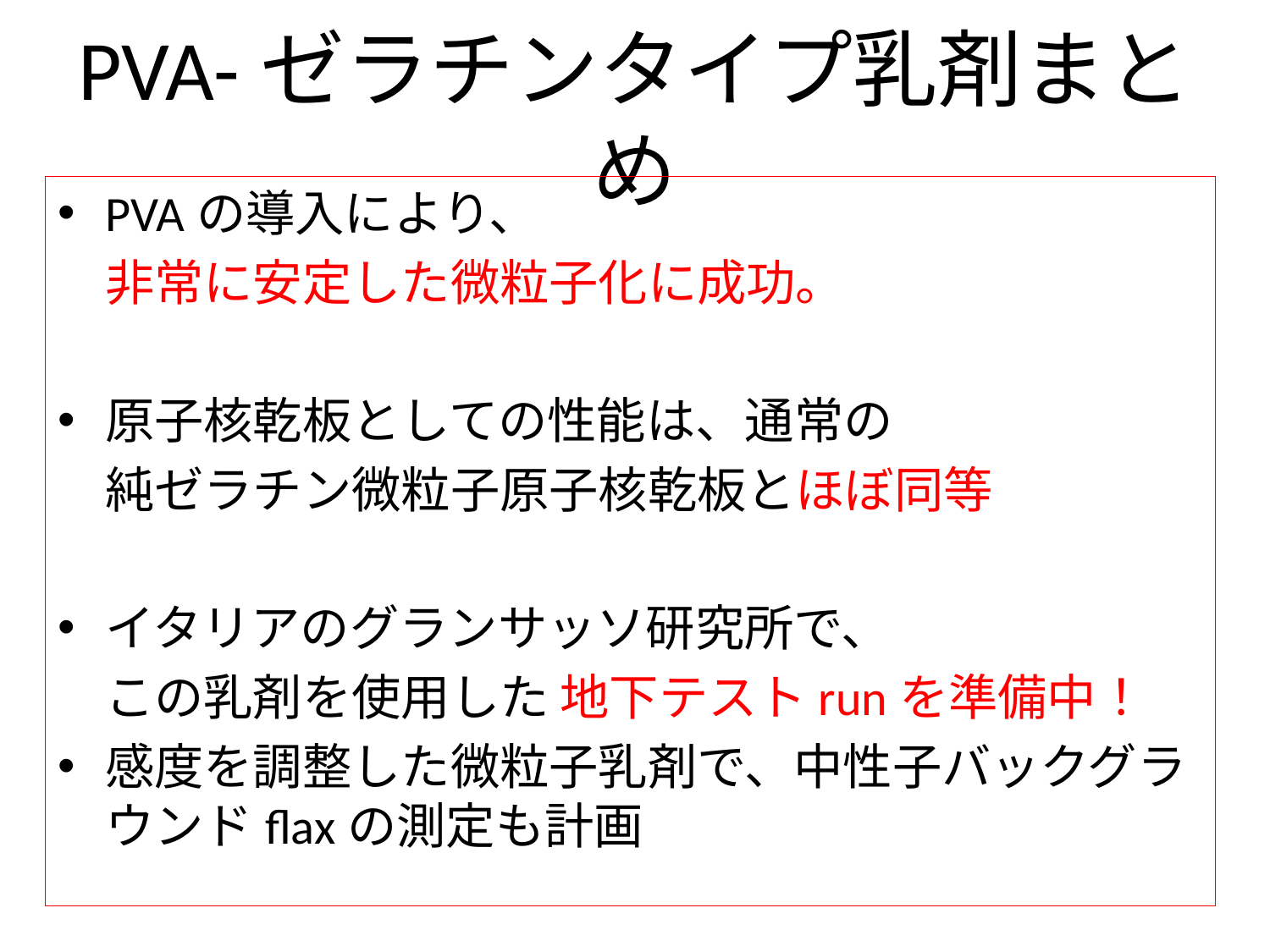

# PVA-ゼラチンタイプ乳剤まとめ
PVAの導入により、
	非常に安定した微粒子化に成功。

原子核乾板としての性能は、通常の
	純ゼラチン微粒子原子核乾板とほぼ同等

イタリアのグランサッソ研究所で、
	この乳剤を使用した 地下テストrunを準備中！
感度を調整した微粒子乳剤で、中性子バックグラウンドflaxの測定も計画